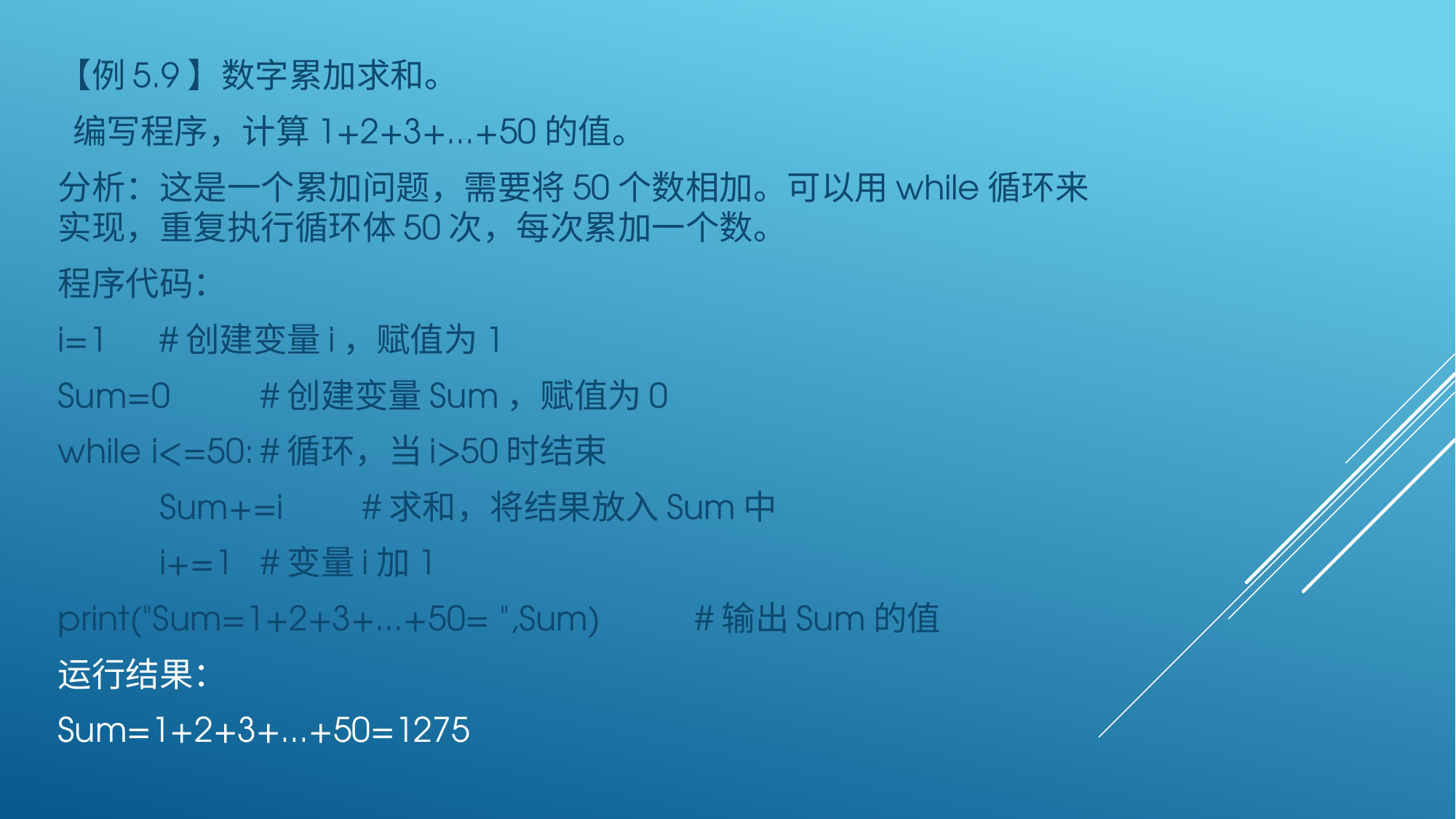

【例5.9】数字累加求和。
 编写程序，计算1+2+3+...+50的值。
分析：这是一个累加问题，需要将50个数相加。可以用while循环来实现，重复执行循环体50次，每次累加一个数。
程序代码：
i=1				#创建变量i，赋值为1
Sum=0				#创建变量Sum，赋值为0
while i<=50:			#循环，当i>50时结束
	Sum+=i			#求和，将结果放入Sum中
	i+=1			#变量i加1
print("Sum=1+2+3+...+50= ",Sum)	   #输出Sum的值
运行结果：
Sum=1+2+3+...+50=1275